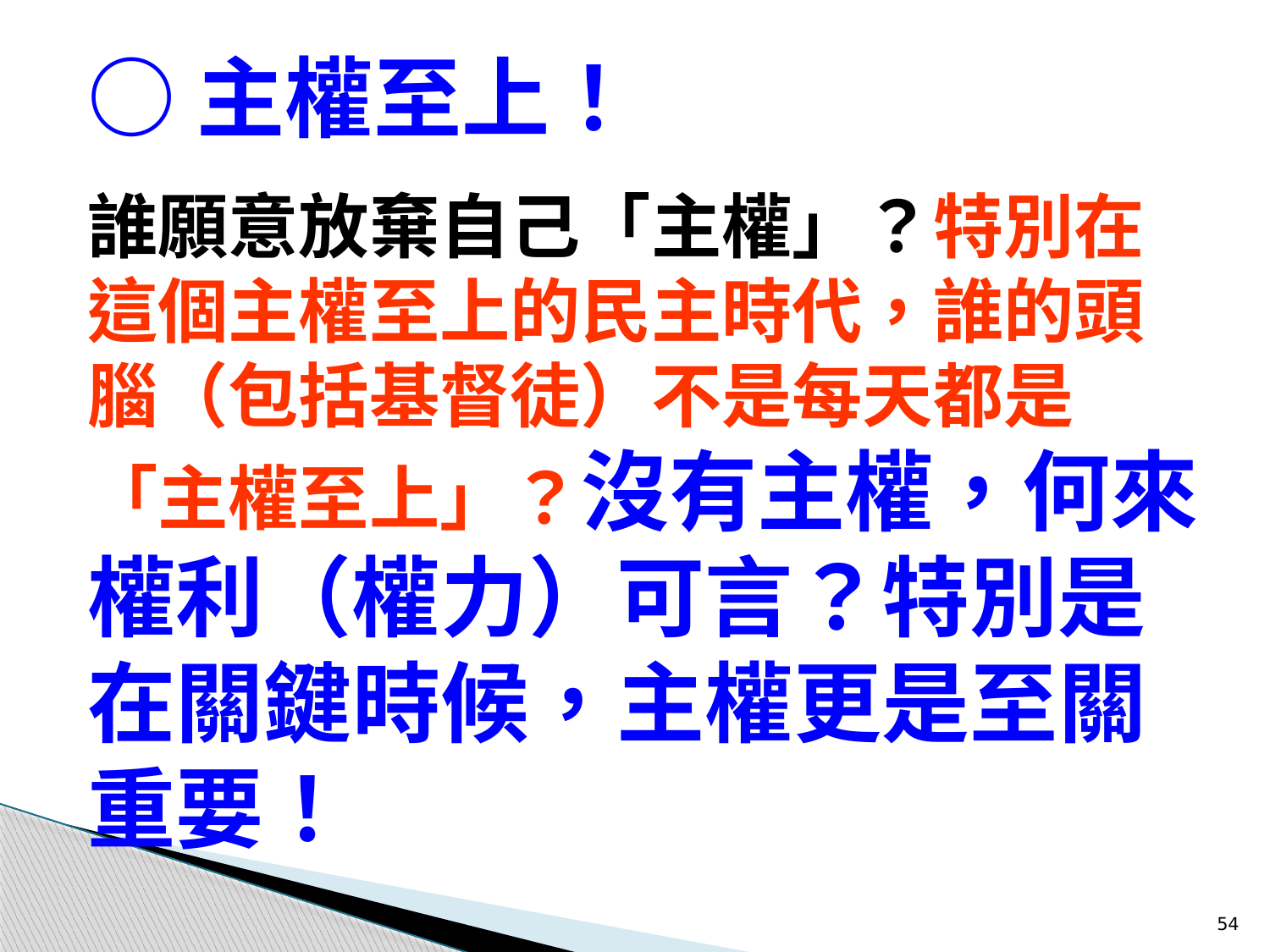

○主權至上！
誰願意放棄自己「主權」？特別在這個主權至上的民主時代，誰的頭腦（包括基督徒）不是每天都是「主權至上」？沒有主權，何來權利（權力）可言？特別是在關鍵時候，主權更是至關重要！
54